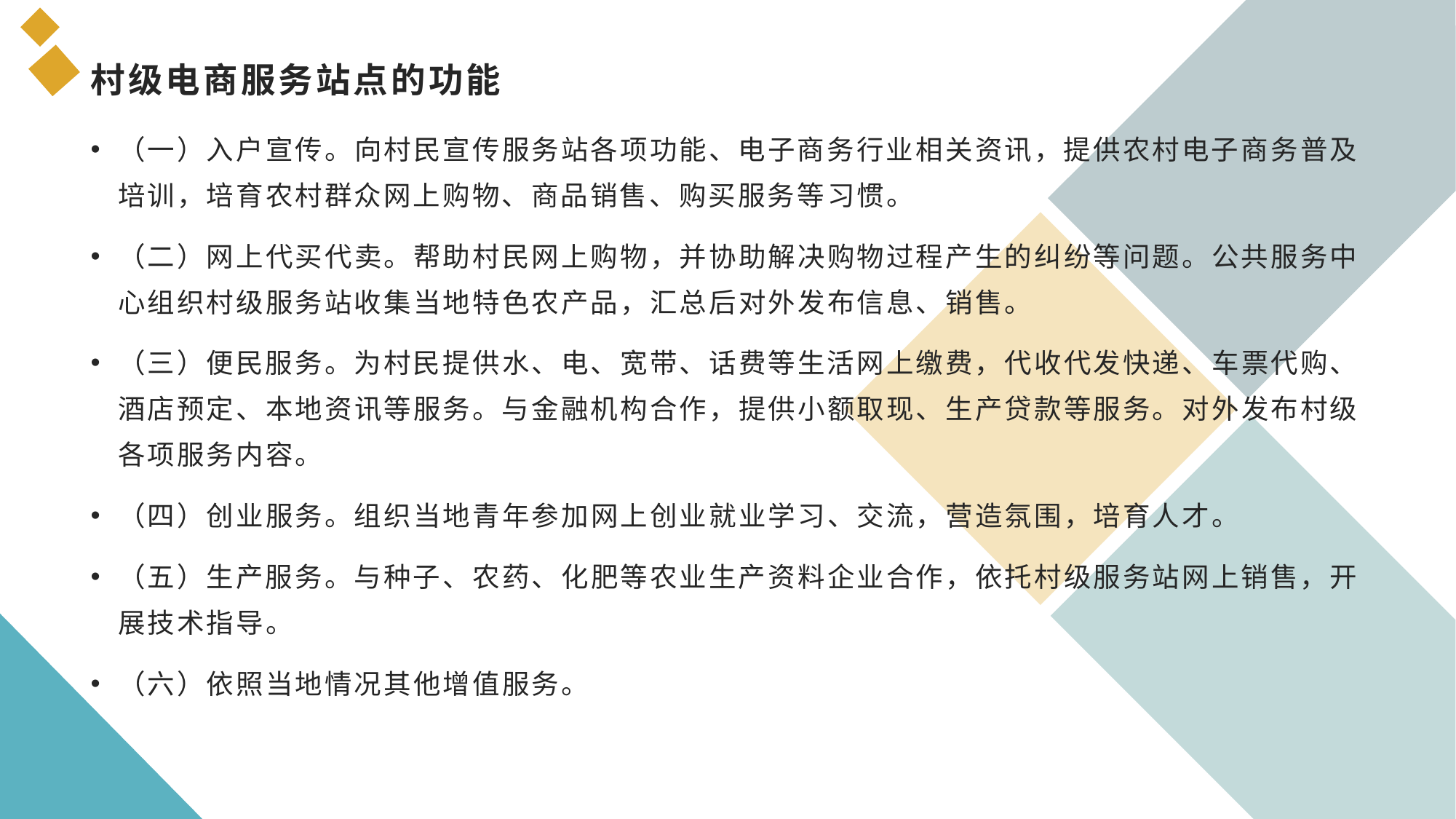

# 村级电商服务站点的功能
（一）入户宣传。向村民宣传服务站各项功能、电子商务行业相关资讯，提供农村电子商务普及培训，培育农村群众网上购物、商品销售、购买服务等习惯。
（二）网上代买代卖。帮助村民网上购物，并协助解决购物过程产生的纠纷等问题。公共服务中心组织村级服务站收集当地特色农产品，汇总后对外发布信息、销售。
（三）便民服务。为村民提供水、电、宽带、话费等生活网上缴费，代收代发快递、车票代购、酒店预定、本地资讯等服务。与金融机构合作，提供小额取现、生产贷款等服务。对外发布村级各项服务内容。
（四）创业服务。组织当地青年参加网上创业就业学习、交流，营造氛围，培育人才。
（五）生产服务。与种子、农药、化肥等农业生产资料企业合作，依托村级服务站网上销售，开展技术指导。
（六）依照当地情况其他增值服务。